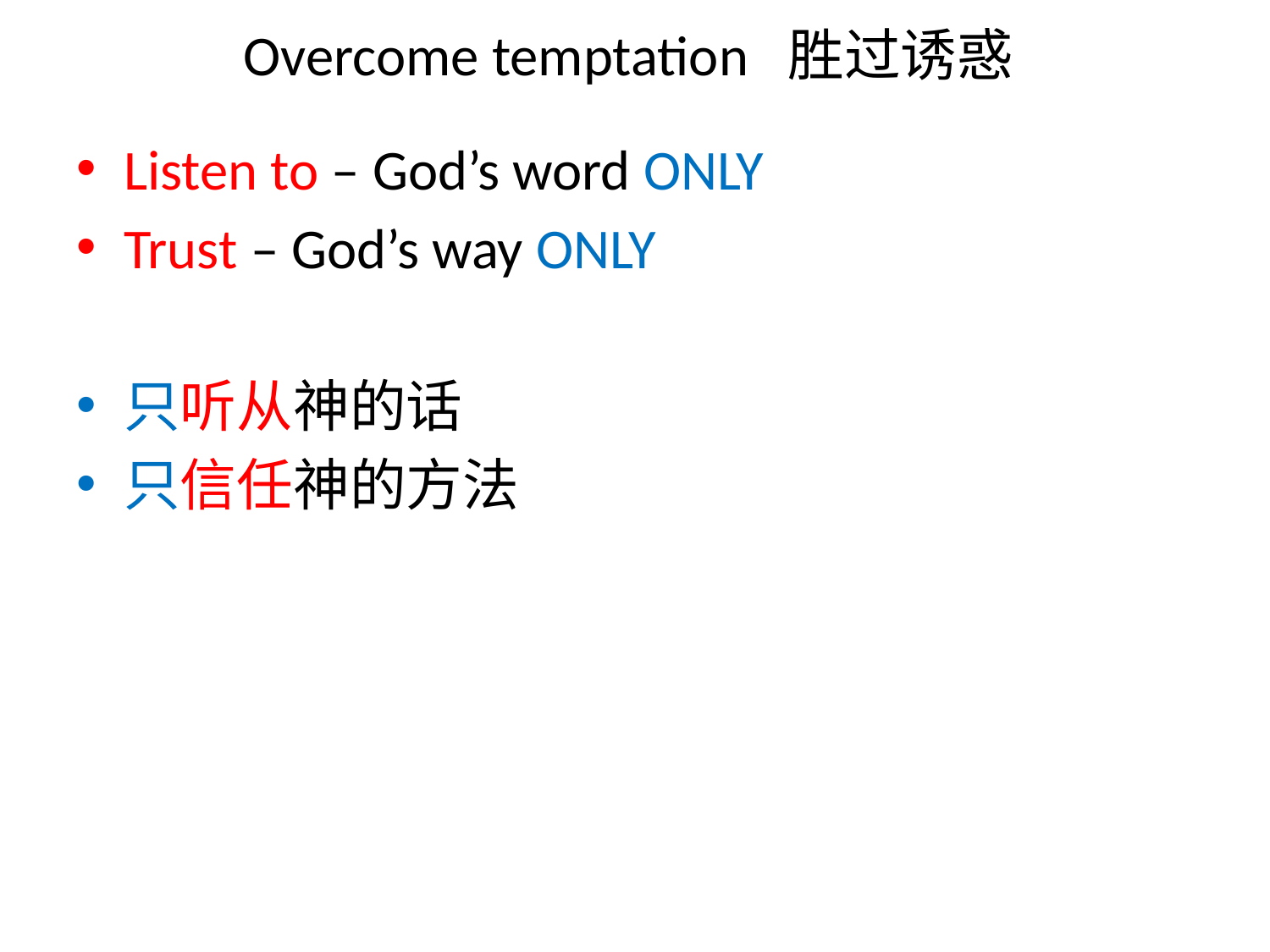

# Overcome temptation  胜过诱惑
Listen to – God’s word ONLY
Trust 	– God’s way ONLY

只听从神的话
只信任神的方法